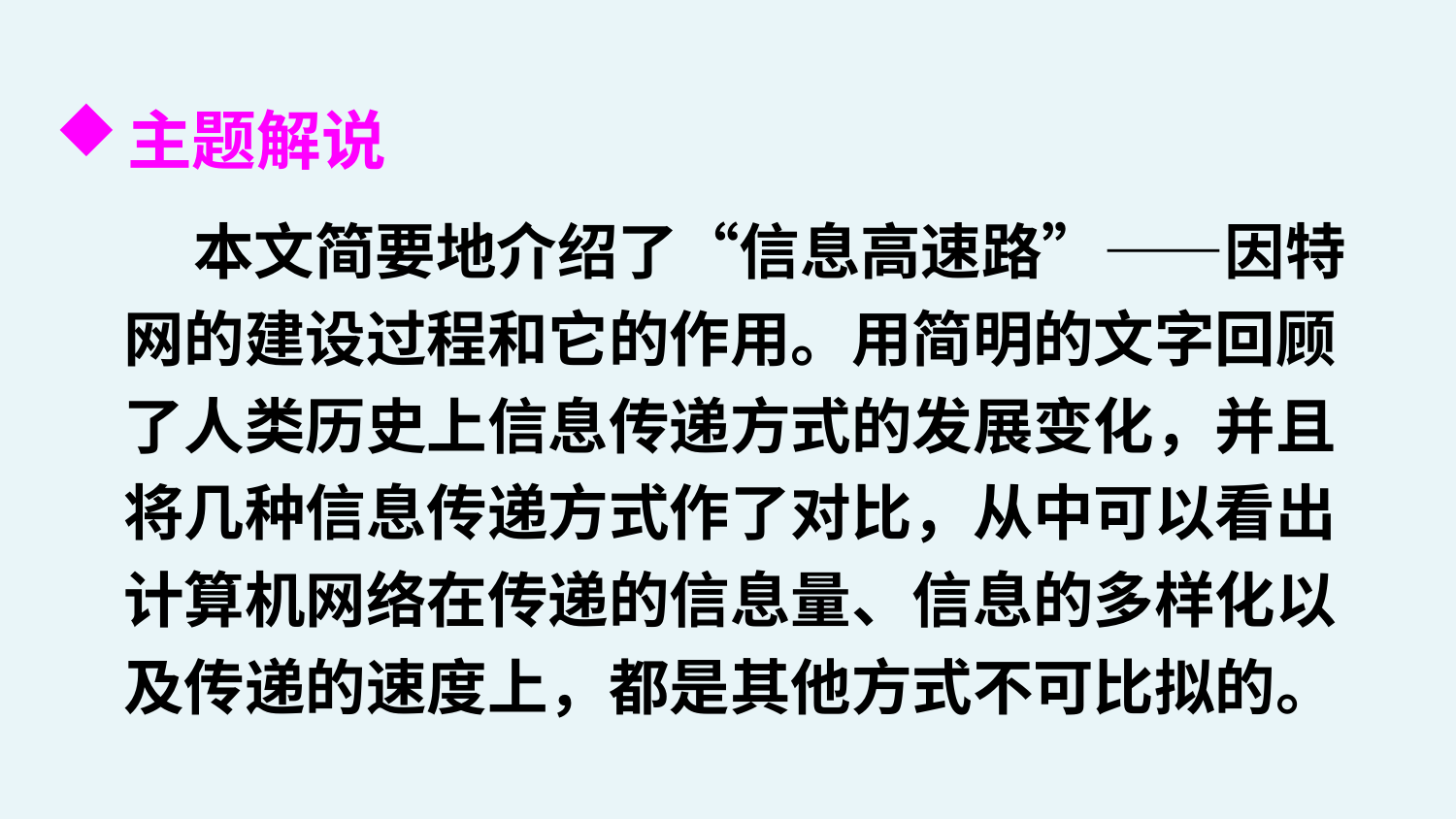

主题解说
    本文简要地介绍了“信息高速路”——因特网的建设过程和它的作用。用简明的文字回顾了人类历史上信息传递方式的发展变化，并且将几种信息传递方式作了对比，从中可以看出计算机网络在传递的信息量、信息的多样化以及传递的速度上，都是其他方式不可比拟的。